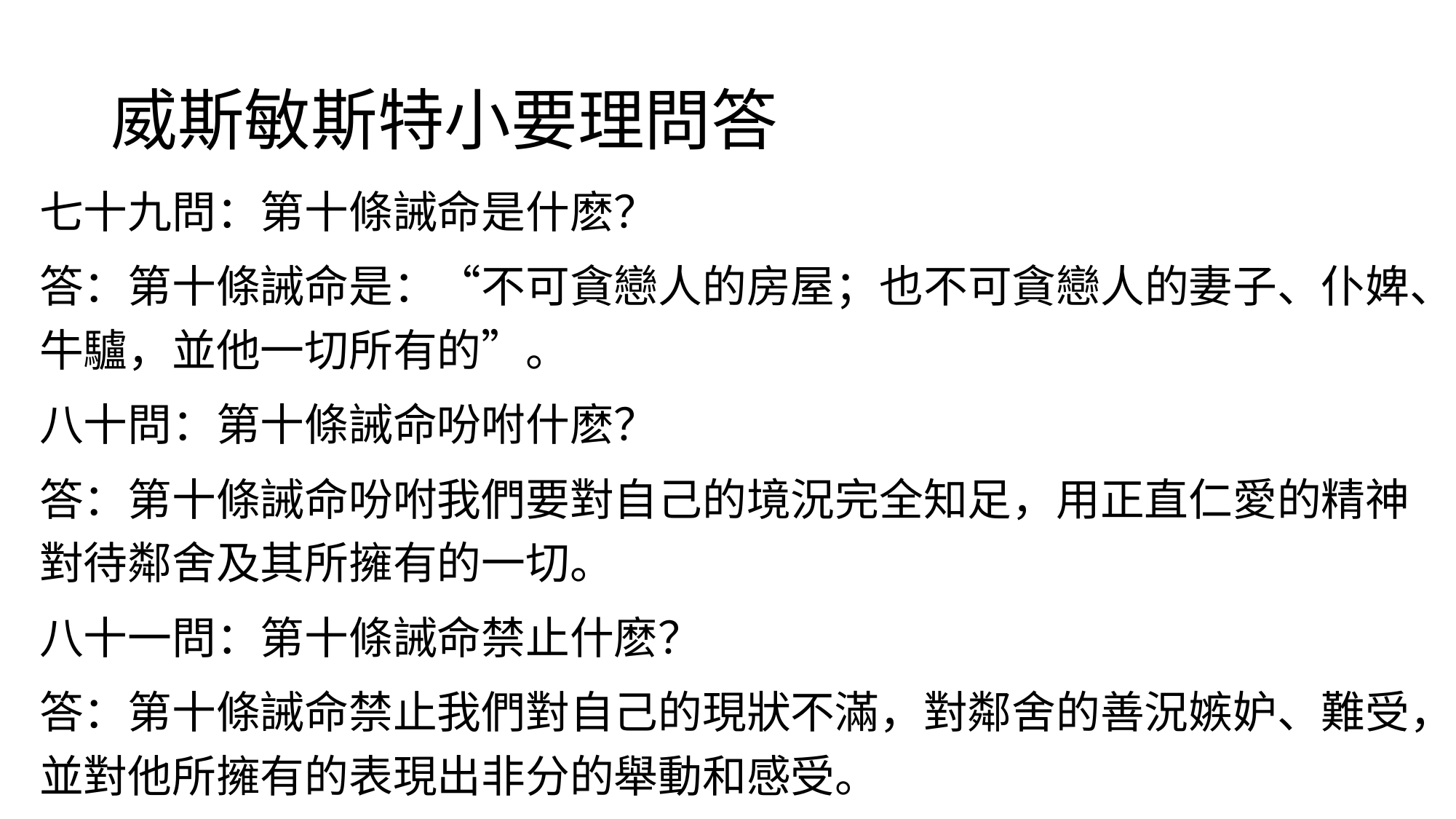

# 威斯敏斯特小要理問答
七十九問：第十條誡命是什麽？
答：第十條誡命是：“不可貪戀人的房屋；也不可貪戀人的妻子、仆婢、牛驢，並他一切所有的”。
八十問：第十條誡命吩咐什麽？
答：第十條誡命吩咐我們要對自己的境況完全知足，用正直仁愛的精神對待鄰舍及其所擁有的一切。
八十一問：第十條誡命禁止什麽？
答：第十條誡命禁止我們對自己的現狀不滿，對鄰舍的善況嫉妒、難受，並對他所擁有的表現出非分的舉動和感受。